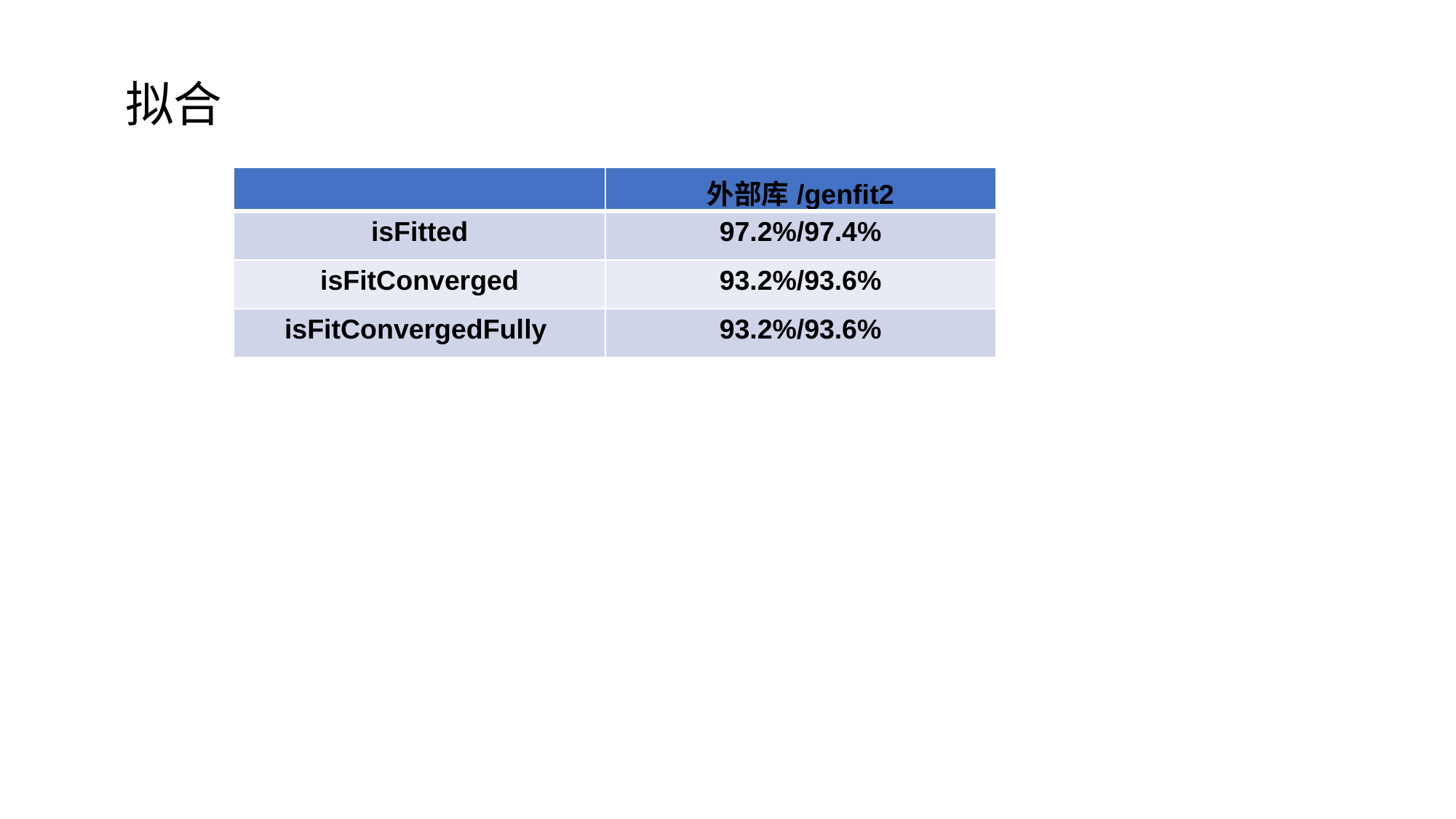

拟合
|  | 外部库/genfit2 |
| --- | --- |
| isFitted | 97.2%/97.4% |
| isFitConverged | 93.2%/93.6% |
| isFitConvergedFully | 93.2%/93.6% |